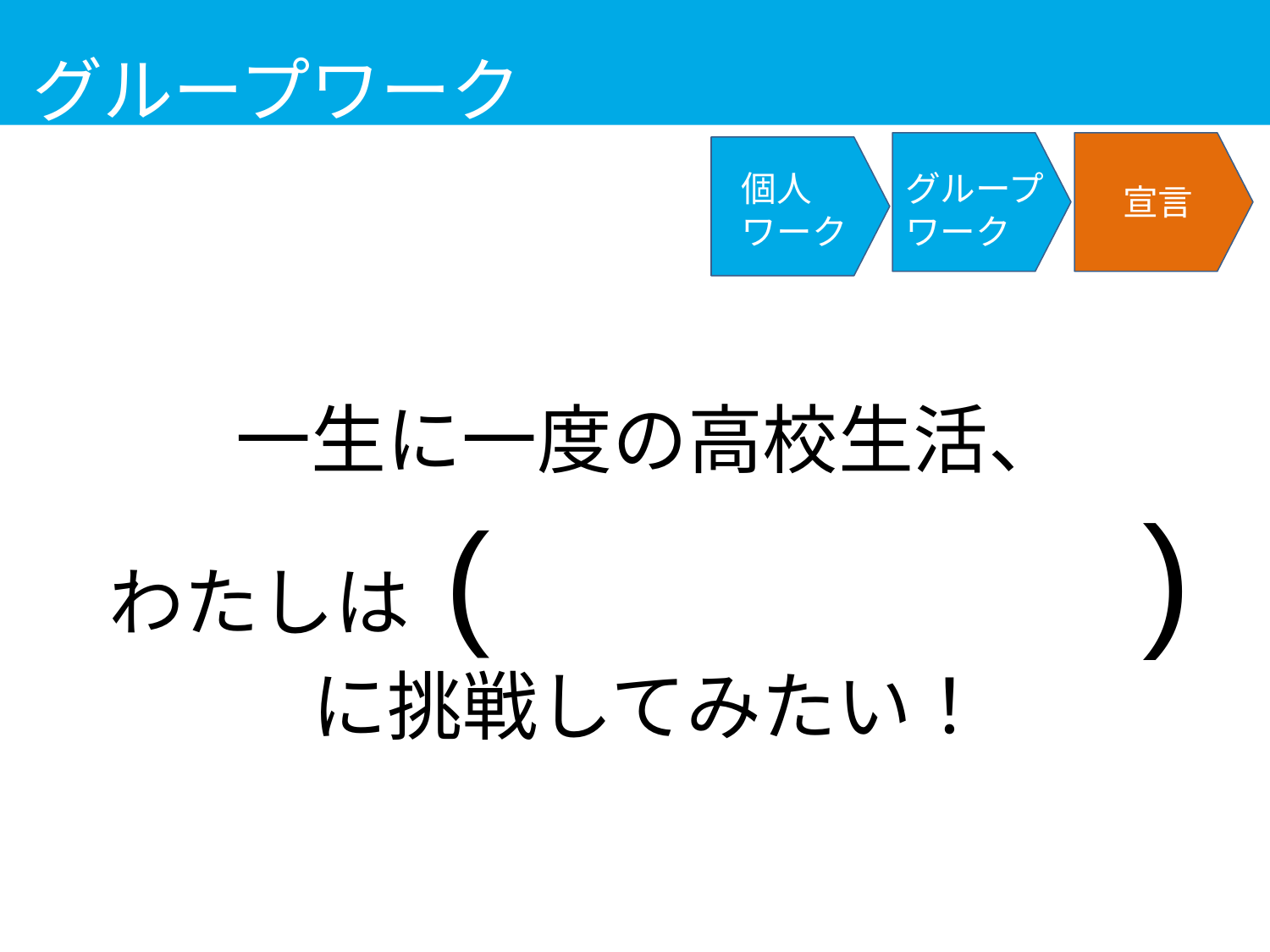

# グループワーク

宣言
グループ
ワーク
個人
ワーク
一生に一度の高校生活、
わたしは (　　　　　　　　)
に挑戦してみたい！